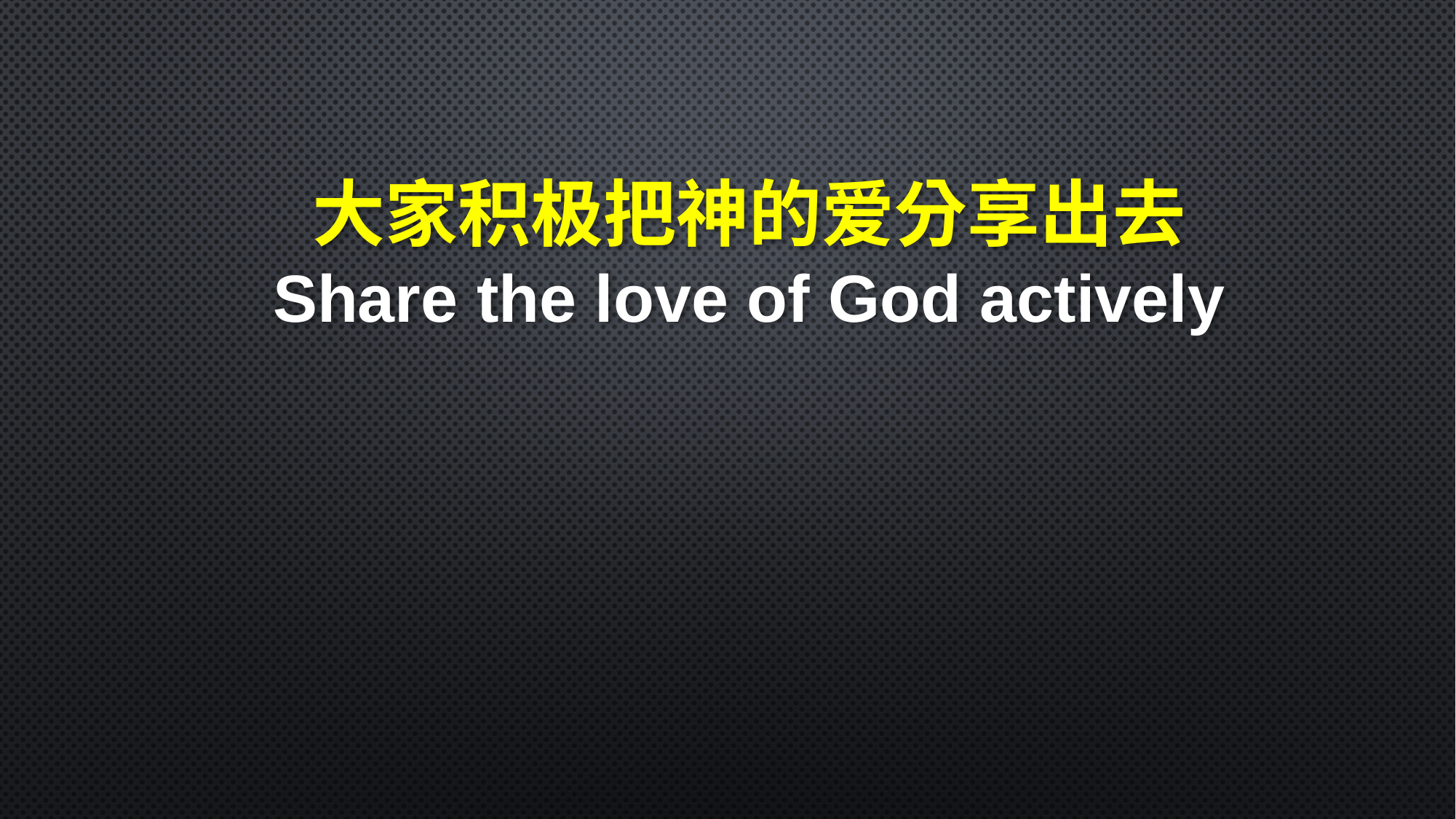

大家积极把神的爱分享出去
Share the love of God actively